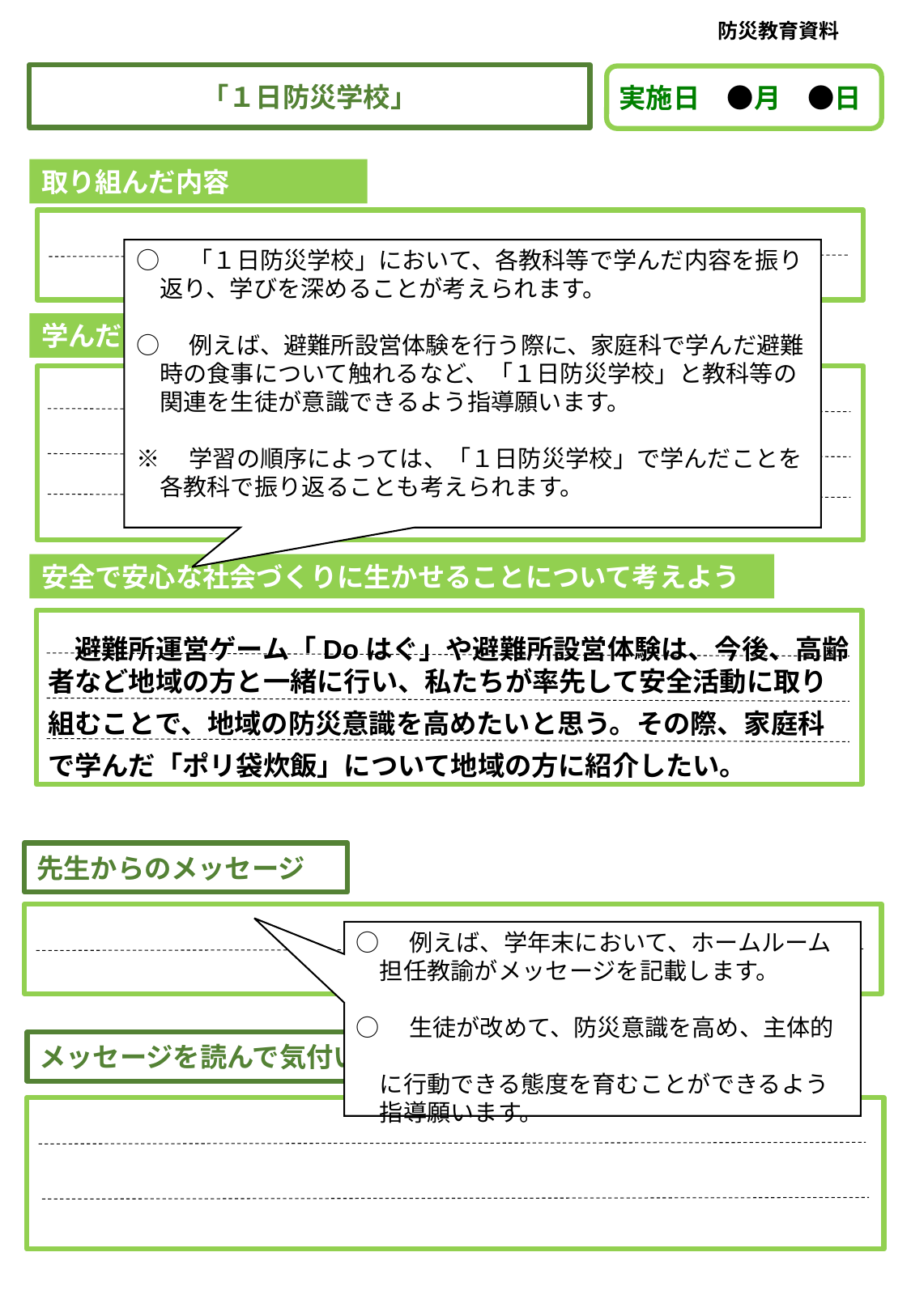

防災教育資料

「１日防災学校」
実施日　●月　●日
取り組んだ内容

○　「１日防災学校」において、各教科等で学んだ内容を振り
　返り、学びを深めることが考えられます。

○　例えば、避難所設営体験を行う際に、家庭科で学んだ避難
　時の食事について触れるなど、「１日防災学校」と教科等の
　関連を生徒が意識できるよう指導願います。

※　学習の順序によっては、「１日防災学校」で学んだことを
　各教科で振り返ることも考えられます。
学んだことをまとめよう

安全で安心な社会づくりに生かせることについて考えよう
　避難所運営ゲーム「Doはぐ」や避難所設営体験は、今後、高齢
者など地域の方と一緒に行い、私たちが率先して安全活動に取り
組むことで、地域の防災意識を高めたいと思う。その際、家庭科で学んだ「ポリ袋炊飯」について地域の方に紹介したい。
先生からのメッセージ

○　例えば、学年末において、ホームルーム
　担任教諭がメッセージを記載します。

○　生徒が改めて、防災意識を高め、主体的
　に行動できる態度を育むことができるよう
　指導願います。
メッセージを読んで気付いたこと、考えたこと